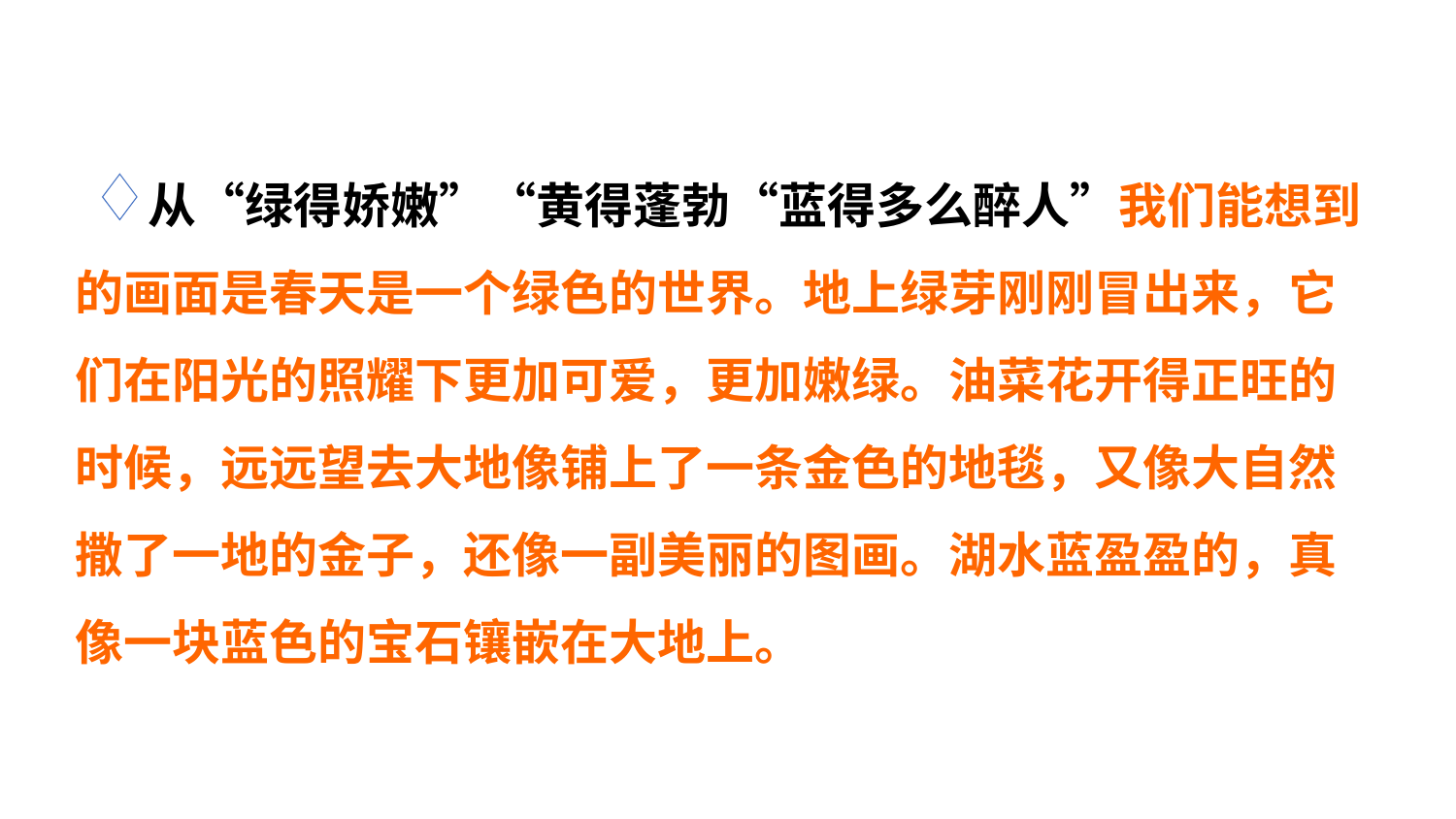

从“绿得娇嫩”“黄得蓬勃“蓝得多么醉人”我们能想到的画面是春天是一个绿色的世界。地上绿芽刚刚冒出来，它们在阳光的照耀下更加可爱，更加嫩绿。油菜花开得正旺的时候，远远望去大地像铺上了一条金色的地毯，又像大自然撒了一地的金子，还像一副美丽的图画。湖水蓝盈盈的，真像一块蓝色的宝石镶嵌在大地上。